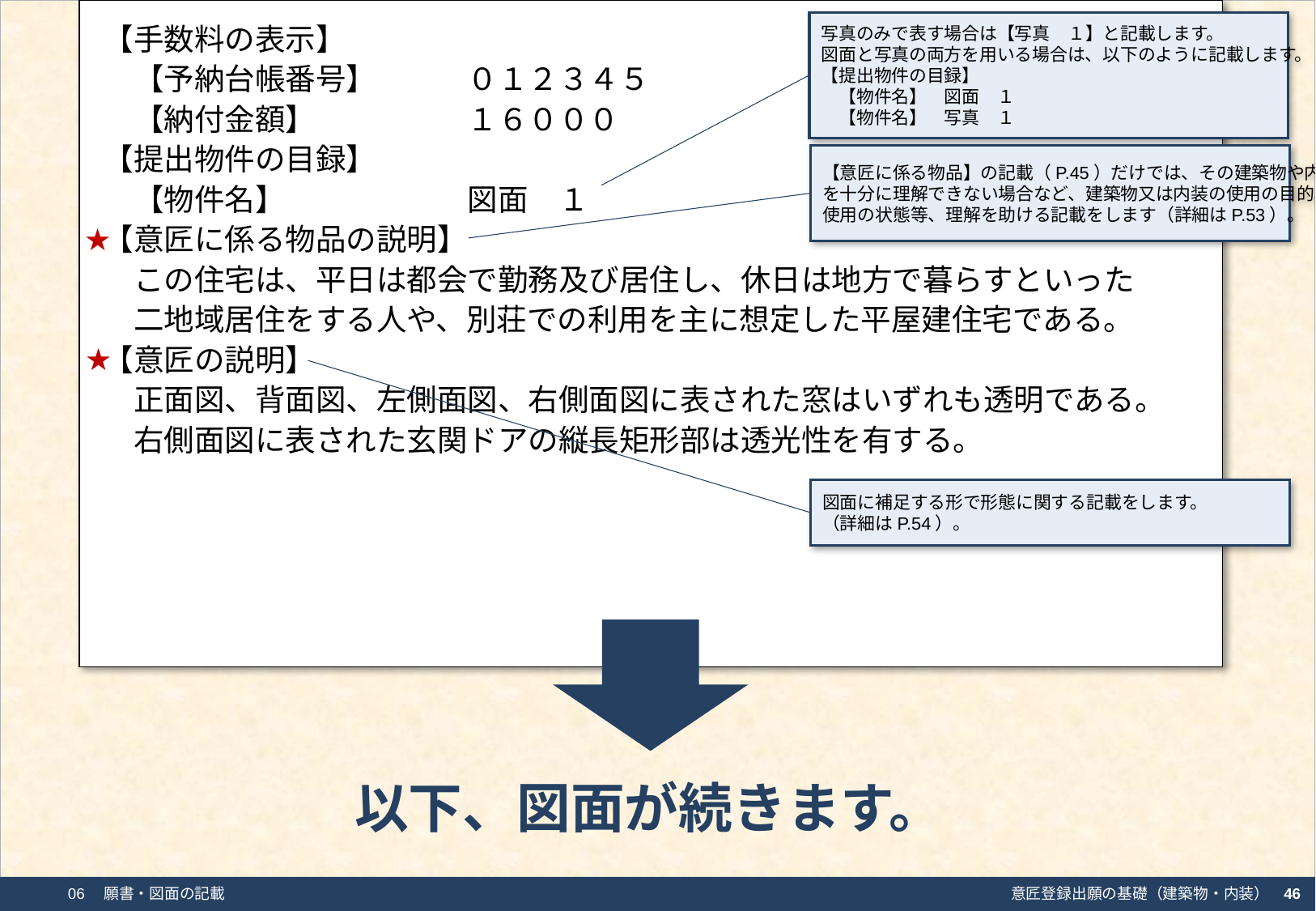

【手数料の表示】
　【予納台帳番号】　　　０１２３４５
　【納付金額】　　　　　１６０００
【提出物件の目録】
　【物件名】　　　　　　図面　１
【意匠に係る物品の説明】
　この住宅は、平日は都会で勤務及び居住し、休日は地方で暮らすといった
　二地域居住をする人や、別荘での利用を主に想定した平屋建住宅である。
【意匠の説明】
　正面図、背面図、左側面図、右側面図に表された窓はいずれも透明である。
　右側面図に表された玄関ドアの縦長矩形部は透光性を有する。

写真のみで表す場合は【写真　１】と記載します。
図面と写真の両方を用いる場合は、以下のように記載します。
【提出物件の目録】
　【物件名】　図面　１
　【物件名】　写真　１
【意匠に係る物品】の記載（P.45）だけでは、その建築物や内装
を十分に理解できない場合など、建築物又は内装の使用の目的、
使用の状態等、理解を助ける記載をします（詳細はP.53）。
★
★
図面に補足する形で形態に関する記載をします。
（詳細はP.54）。

以下、図面が続きます。

46
06　願書・図面の記載
意匠登録出願の基礎（建築物・内装）